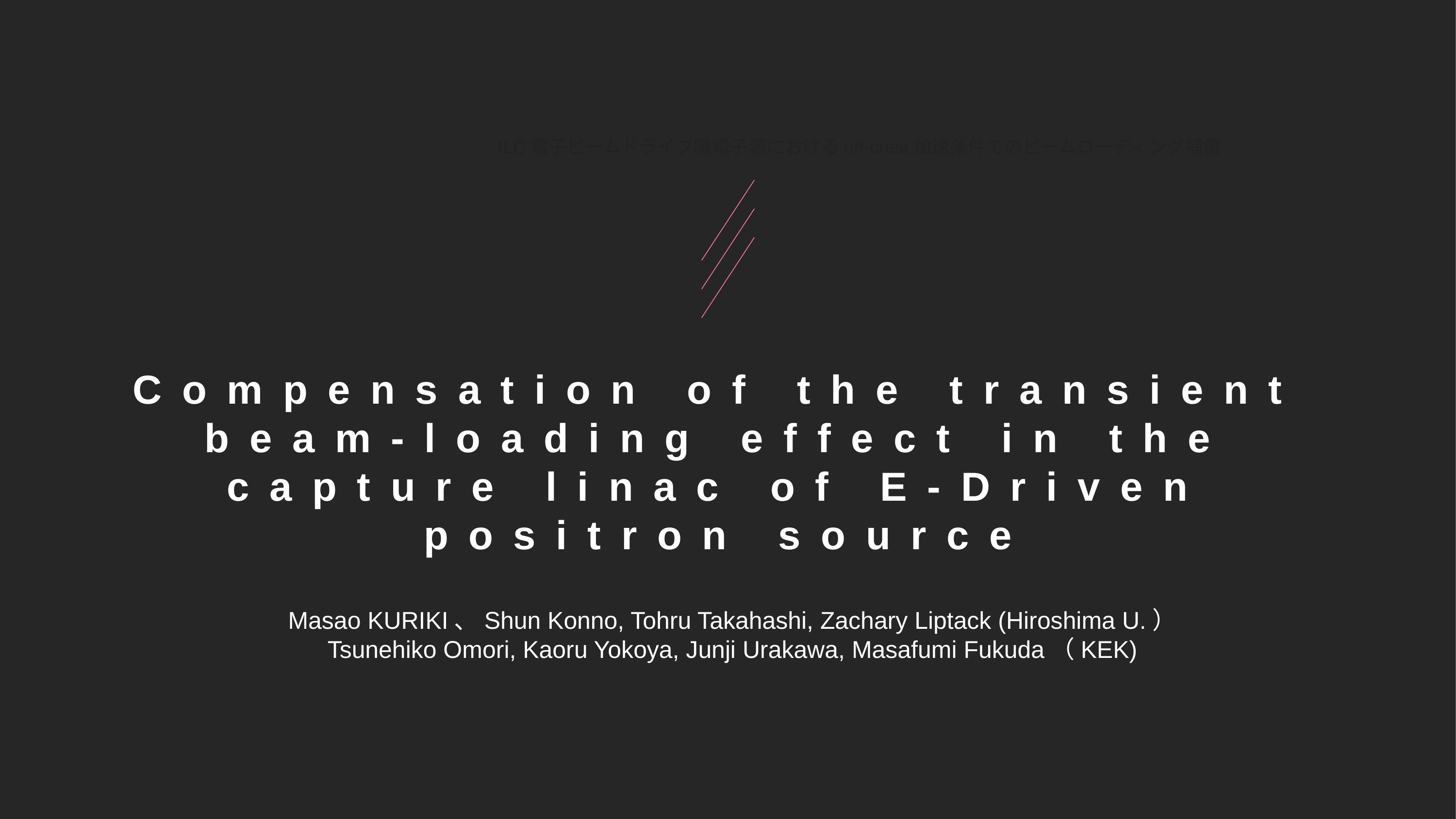

ILC電子ビームドライブ陽電子源におけるoff-crest加速条件でのビームローディング補償
# Compensation of the transient beam-loading effect in the capture linac of E-Driven positron source
Masao KURIKI、Shun Konno, Tohru Takahashi, Zachary Liptack (Hiroshima U.）
Tsunehiko Omori, Kaoru Yokoya, Junji Urakawa, Masafumi Fukuda（KEK)